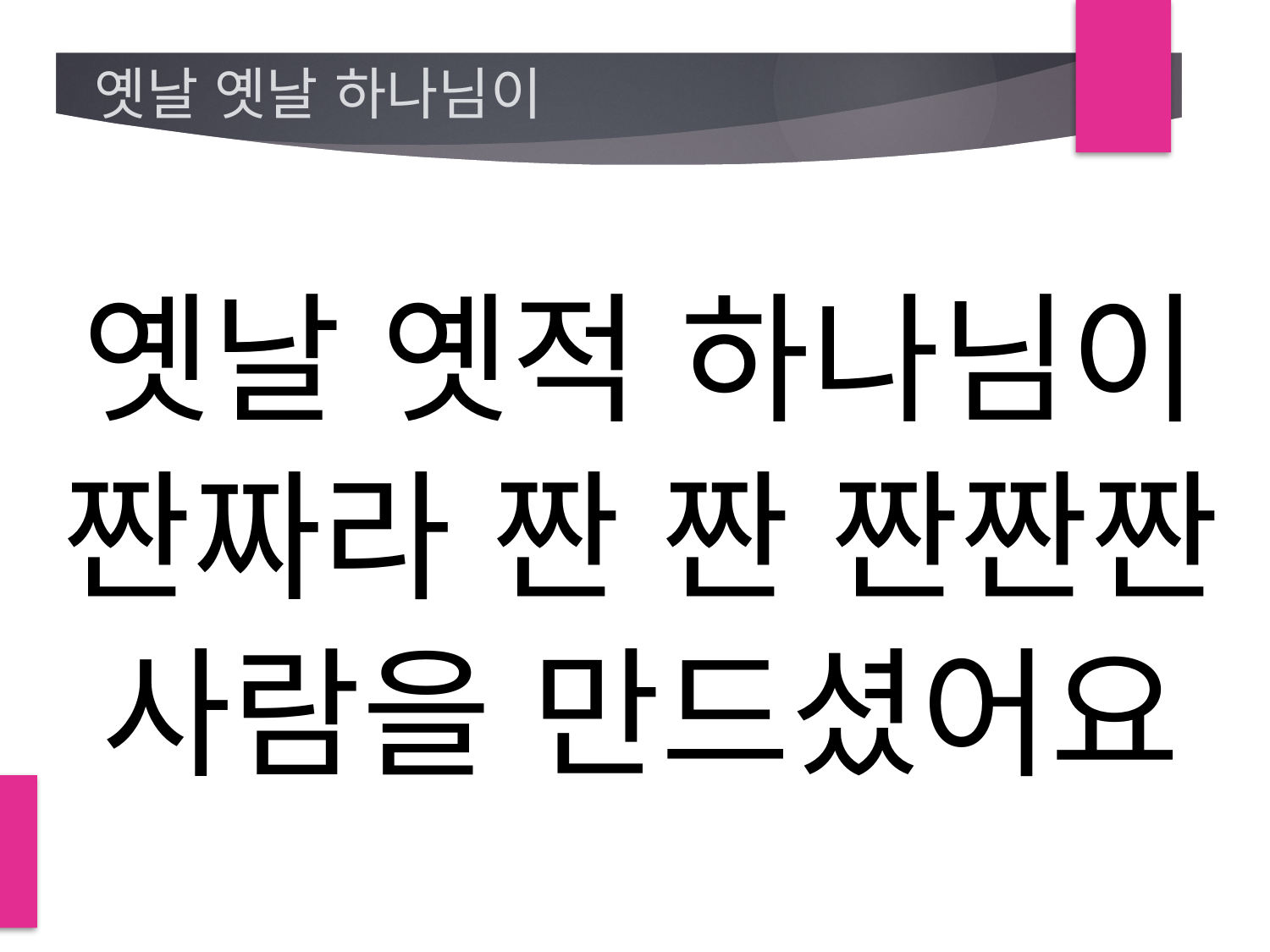

# 옛날 옛날 하나님이
옛날 옛적 하나님이
짠짜라 짠 짠 짠짠짠
사람을 만드셨어요